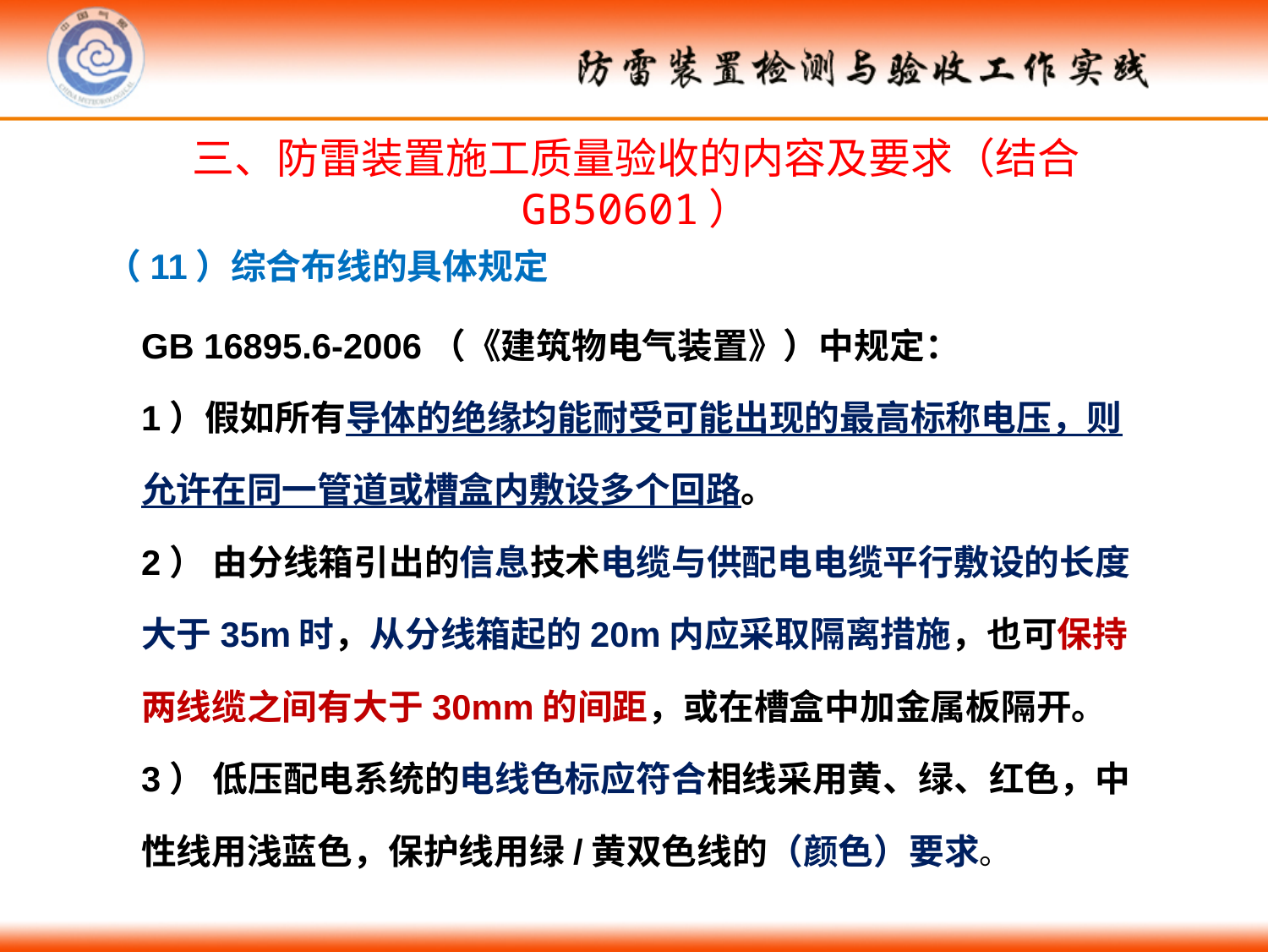

三、防雷装置施工质量验收的内容及要求（结合GB50601）
（11）综合布线的具体规定
GB 16895.6-2006（《建筑物电气装置》）中规定：
1）假如所有导体的绝缘均能耐受可能出现的最高标称电压，则允许在同一管道或槽盒内敷设多个回路。
2） 由分线箱引出的信息技术电缆与供配电电缆平行敷设的长度大于35m时，从分线箱起的20m内应采取隔离措施，也可保持两线缆之间有大于30mm的间距，或在槽盒中加金属板隔开。
3） 低压配电系统的电线色标应符合相线采用黄、绿、红色，中性线用浅蓝色，保护线用绿/黄双色线的（颜色）要求。